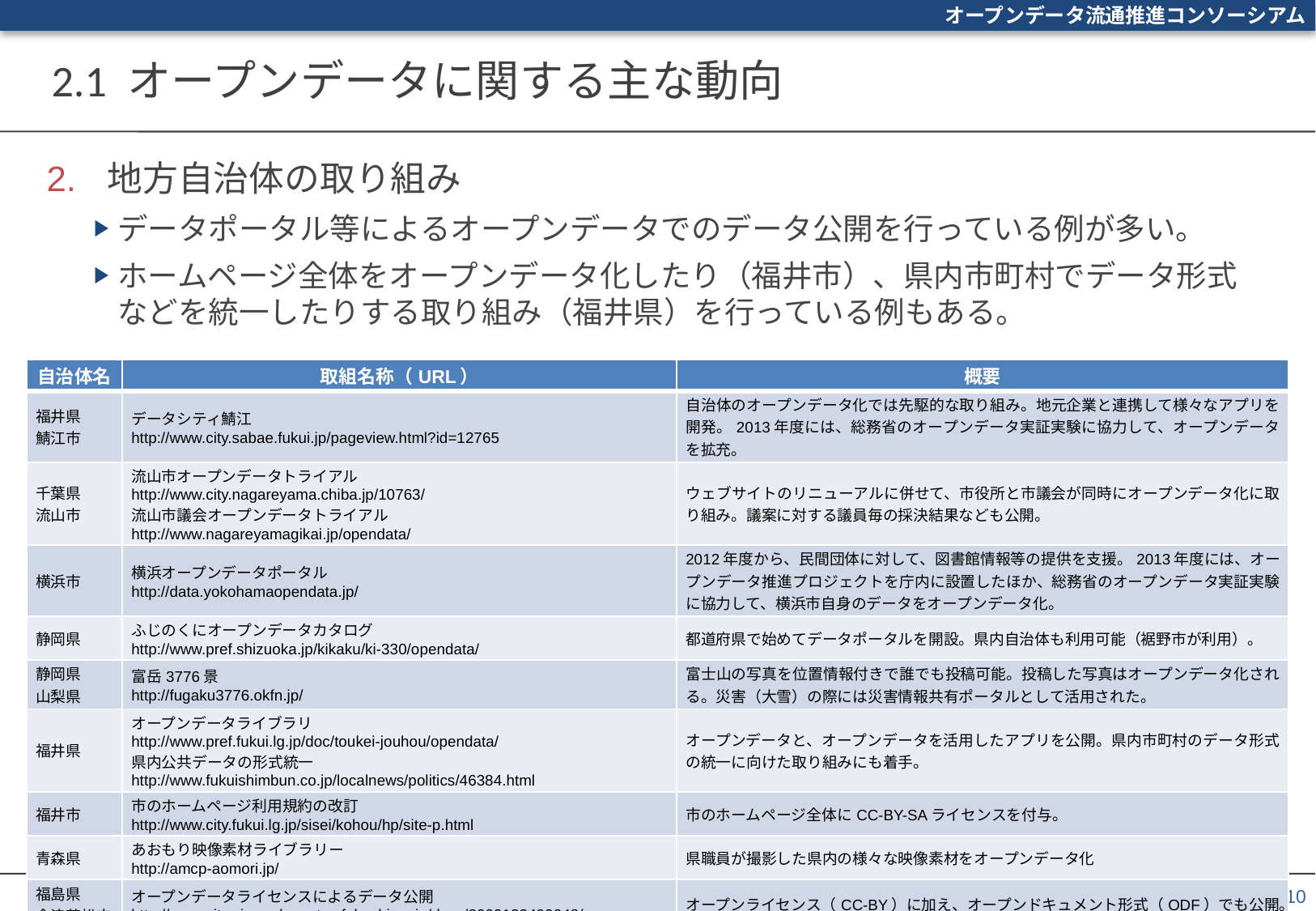

# 2.1 オープンデータに関する主な動向
地方自治体の取り組み
データポータル等によるオープンデータでのデータ公開を行っている例が多い。
ホームページ全体をオープンデータ化したり（福井市）、県内市町村でデータ形式などを統一したりする取り組み（福井県）を行っている例もある。
| 自治体名 | 取組名称（URL） | 概要 |
| --- | --- | --- |
| 福井県 鯖江市 | データシティ鯖江 http://www.city.sabae.fukui.jp/pageview.html?id=12765 | 自治体のオープンデータ化では先駆的な取り組み。地元企業と連携して様々なアプリを開発。2013年度には、総務省のオープンデータ実証実験に協力して、オープンデータを拡充。 |
| 千葉県 流山市 | 流山市オープンデータトライアル http://www.city.nagareyama.chiba.jp/10763/ 流山市議会オープンデータトライアル http://www.nagareyamagikai.jp/opendata/ | ウェブサイトのリニューアルに併せて、市役所と市議会が同時にオープンデータ化に取り組み。議案に対する議員毎の採決結果なども公開。 |
| 横浜市 | 横浜オープンデータポータル http://data.yokohamaopendata.jp/ | 2012年度から、民間団体に対して、図書館情報等の提供を支援。2013年度には、オープンデータ推進プロジェクトを庁内に設置したほか、総務省のオープンデータ実証実験に協力して、横浜市自身のデータをオープンデータ化。 |
| 静岡県 | ふじのくにオープンデータカタログ http://www.pref.shizuoka.jp/kikaku/ki-330/opendata/ | 都道府県で始めてデータポータルを開設。県内自治体も利用可能（裾野市が利用）。 |
| 静岡県 山梨県 | 富岳3776景 http://fugaku3776.okfn.jp/ | 富士山の写真を位置情報付きで誰でも投稿可能。投稿した写真はオープンデータ化される。災害（大雪）の際には災害情報共有ポータルとして活用された。 |
| 福井県 | オープンデータライブラリ http://www.pref.fukui.lg.jp/doc/toukei-jouhou/opendata/ 県内公共データの形式統一 http://www.fukuishimbun.co.jp/localnews/politics/46384.html | オープンデータと、オープンデータを活用したアプリを公開。県内市町村のデータ形式の統一に向けた取り組みにも着手。 |
| 福井市 | 市のホームページ利用規約の改訂 http://www.city.fukui.lg.jp/sisei/kohou/hp/site-p.html | 市のホームページ全体にCC-BY-SAライセンスを付与。 |
| 青森県 | あおもり映像素材ライブラリー http://amcp-aomori.jp/ | 県職員が撮影した県内の様々な映像素材をオープンデータ化 |
| 福島県 会津若松市 | オープンデータライセンスによるデータ公開 http://www.city.aizuwakamatsu.fukushima.jp/docs/2009122400048/ | オープンライセンス（CC-BY）に加え、オープンドキュメント形式（ODF）でも公開。 |
10